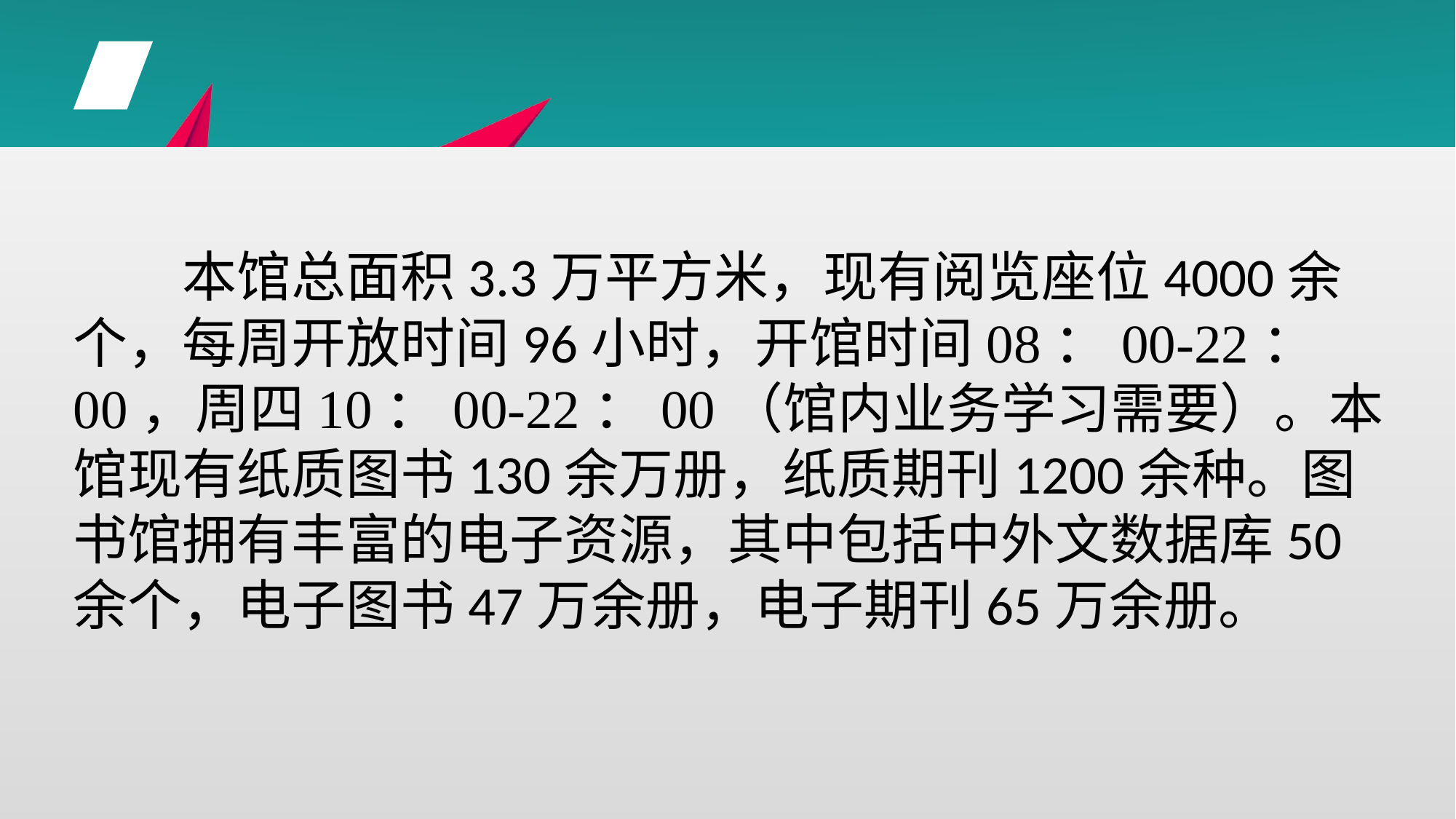

本馆总面积3.3万平方米，现有阅览座位4000余个，每周开放时间96小时，开馆时间08：00-22：00，周四10：00-22：00（馆内业务学习需要）。本馆现有纸质图书130余万册，纸质期刊1200余种。图书馆拥有丰富的电子资源，其中包括中外文数据库50余个，电子图书47万余册，电子期刊65万余册。